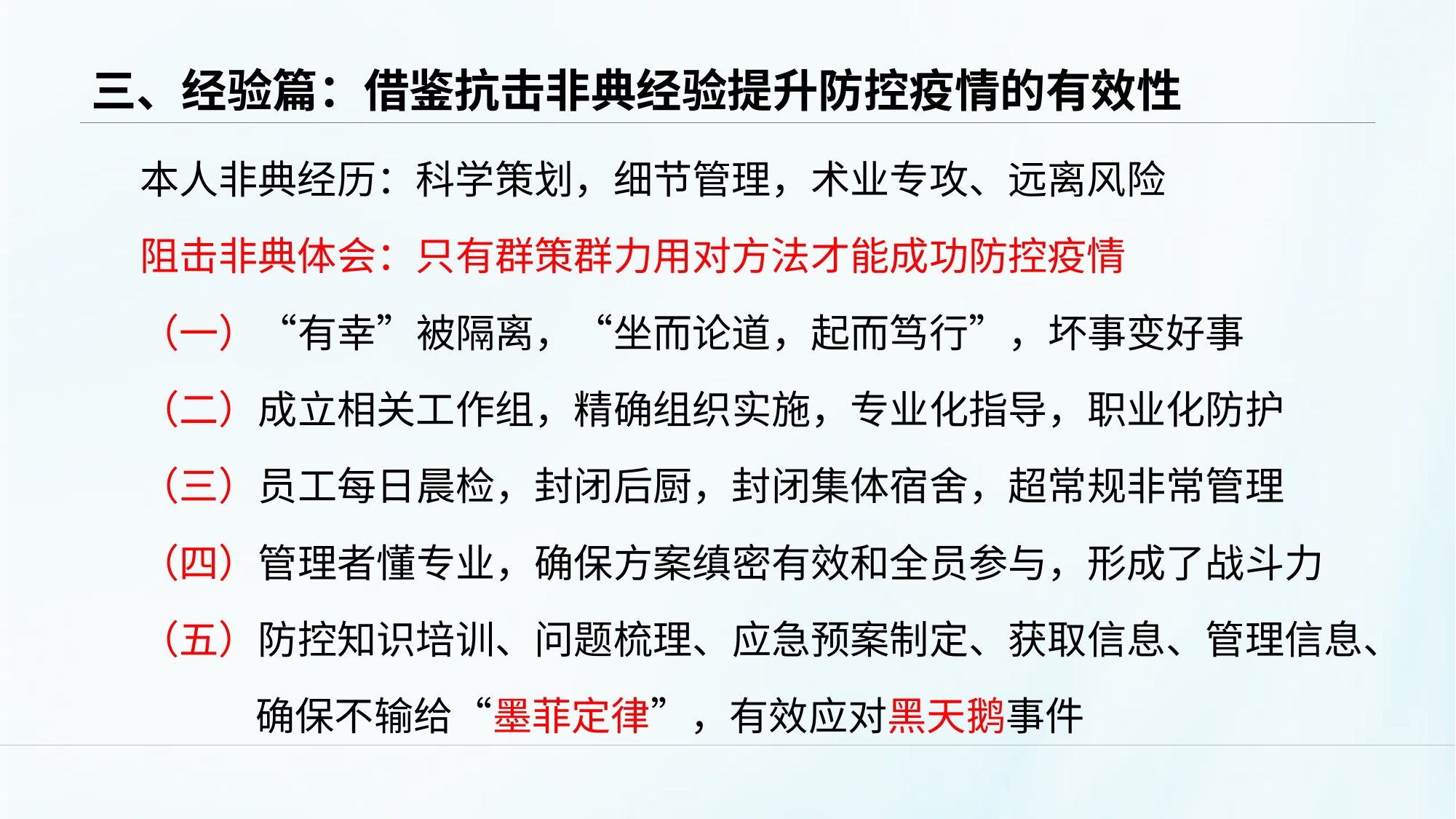

# 三、经验篇：借鉴抗击非典经验提升防控疫情的有效性
本人非典经历：科学策划，细节管理，术业专攻、远离风险
阻击非典体会：只有群策群力用对方法才能成功防控疫情
（一）“有幸”被隔离，“坐而论道，起而笃行”，坏事变好事
（二）成立相关工作组，精确组织实施，专业化指导，职业化防护
（三）员工每日晨检，封闭后厨，封闭集体宿舍，超常规非常管理
（四）管理者懂专业，确保方案缜密有效和全员参与，形成了战斗力
（五）防控知识培训、问题梳理、应急预案制定、获取信息、管理信息、
确保不输给“墨菲定律”，有效应对黑天鹅事件